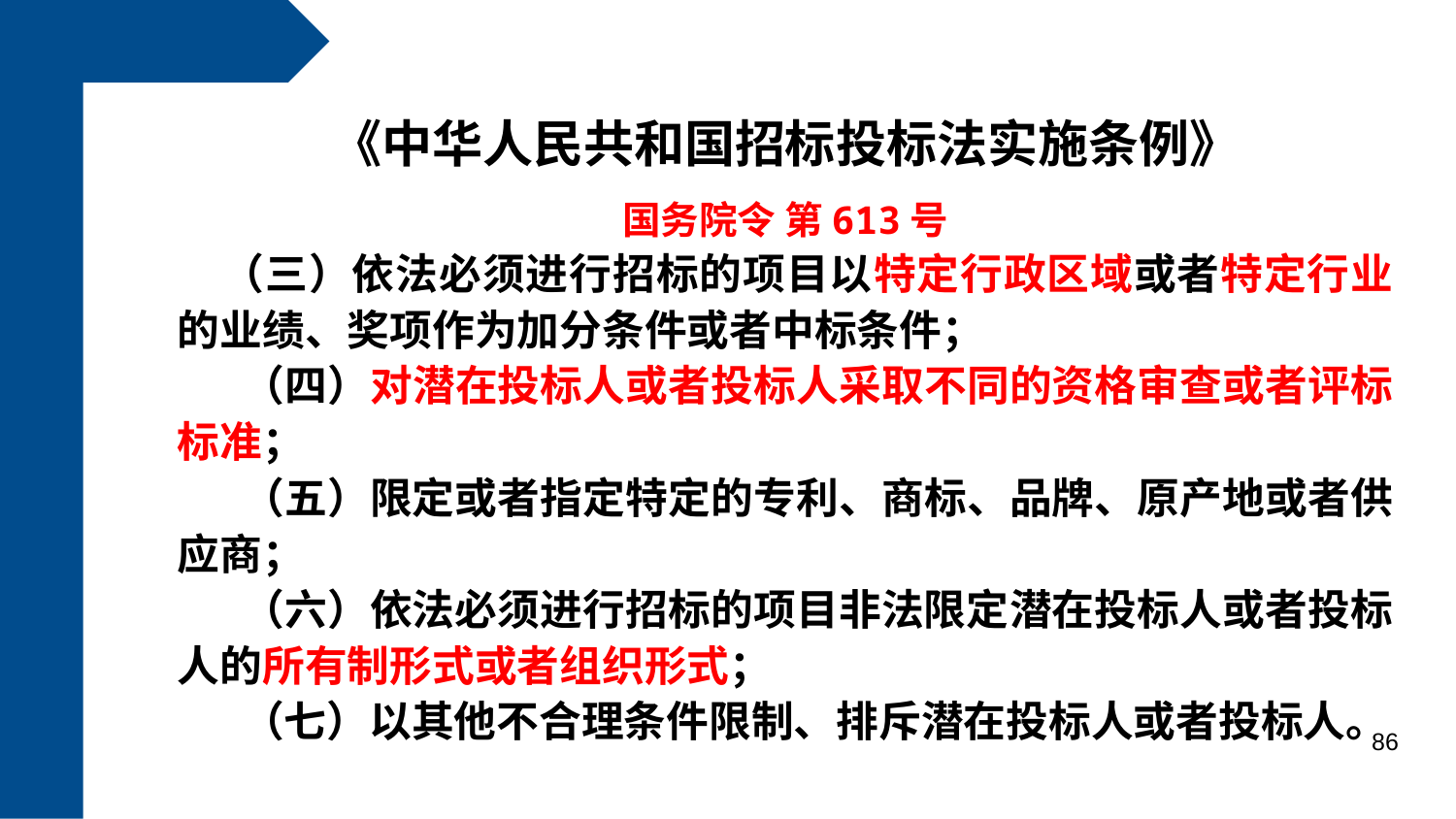

《中华人民共和国招标投标法实施条例》
国务院令 第613号
（三）依法必须进行招标的项目以特定行政区域或者特定行业的业绩、奖项作为加分条件或者中标条件；
 （四）对潜在投标人或者投标人采取不同的资格审查或者评标标准；
 （五）限定或者指定特定的专利、商标、品牌、原产地或者供应商；
 （六）依法必须进行招标的项目非法限定潜在投标人或者投标人的所有制形式或者组织形式；
 （七）以其他不合理条件限制、排斥潜在投标人或者投标人。
86